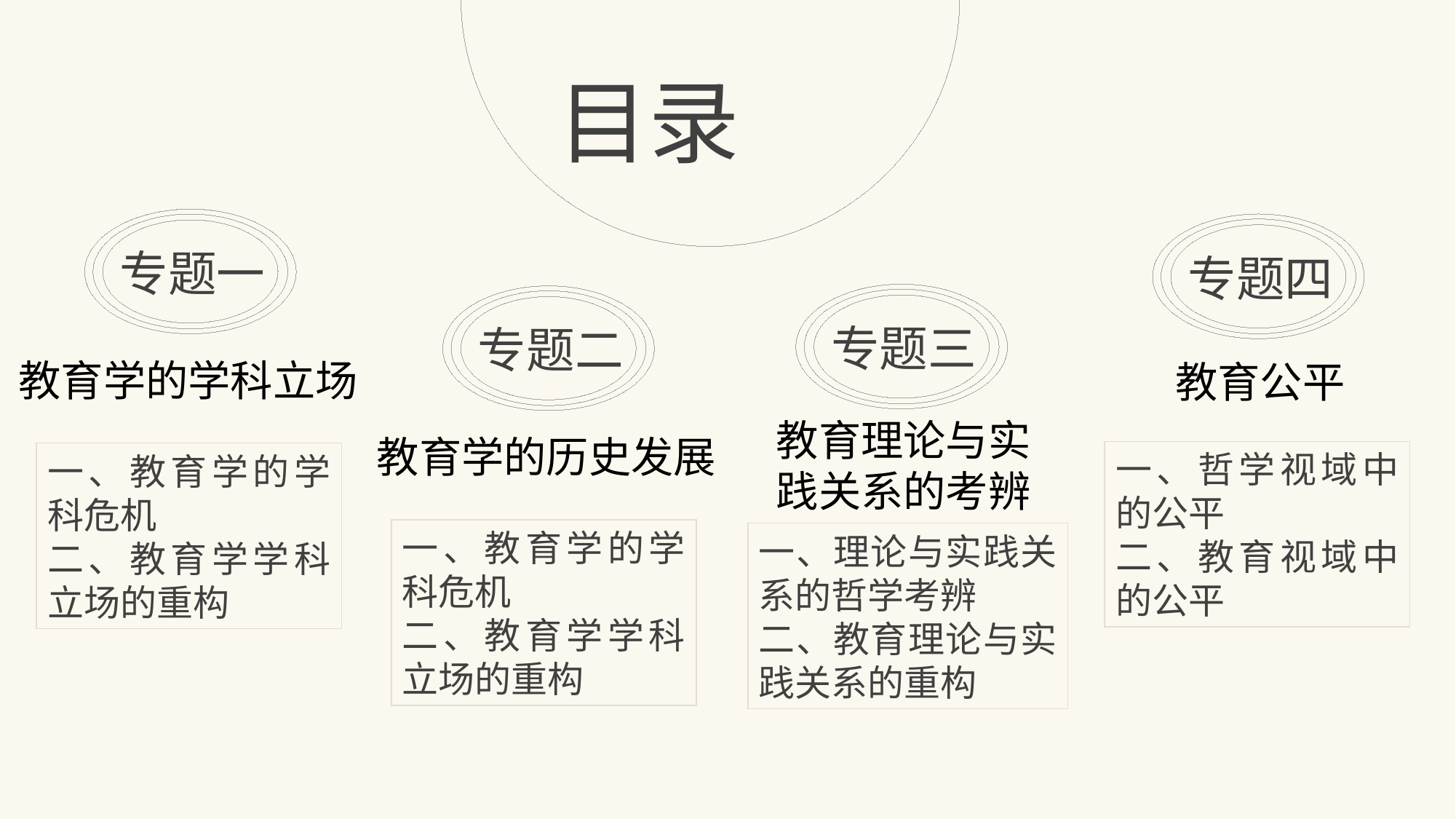

目录

专题一
教育学的学科立场
一、教育学的学科危机
二、教育学学科立场的重构

专题四
教育公平
一、哲学视域中的公平
二、教育视域中的公平

专题三
教育理论与实
践关系的考辨
一、理论与实践关系的哲学考辨
二、教育理论与实践关系的重构

专题二
教育学的历史发展
一、教育学的学科危机
二、教育学学科立场的重构